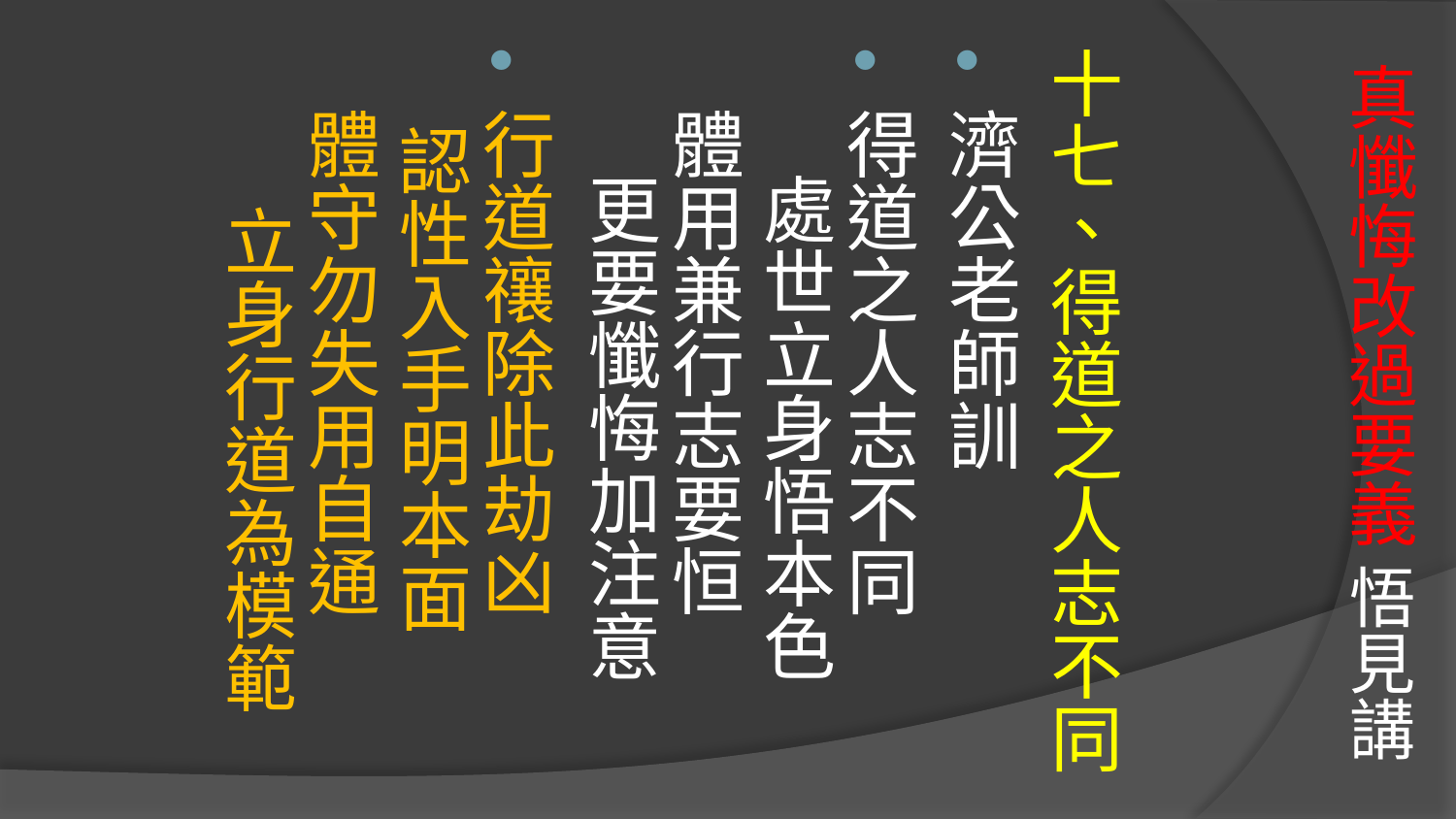

十七、得道之人志不同
濟公老師訓
得道之人志不同               處世立身悟本色
體用兼行志要恒               更要懺悔加注意
行道禳除此劫凶            認性入手明本面
體守勿失用自通                 立身行道為模範
# 真懺悔改過要義 悟見講